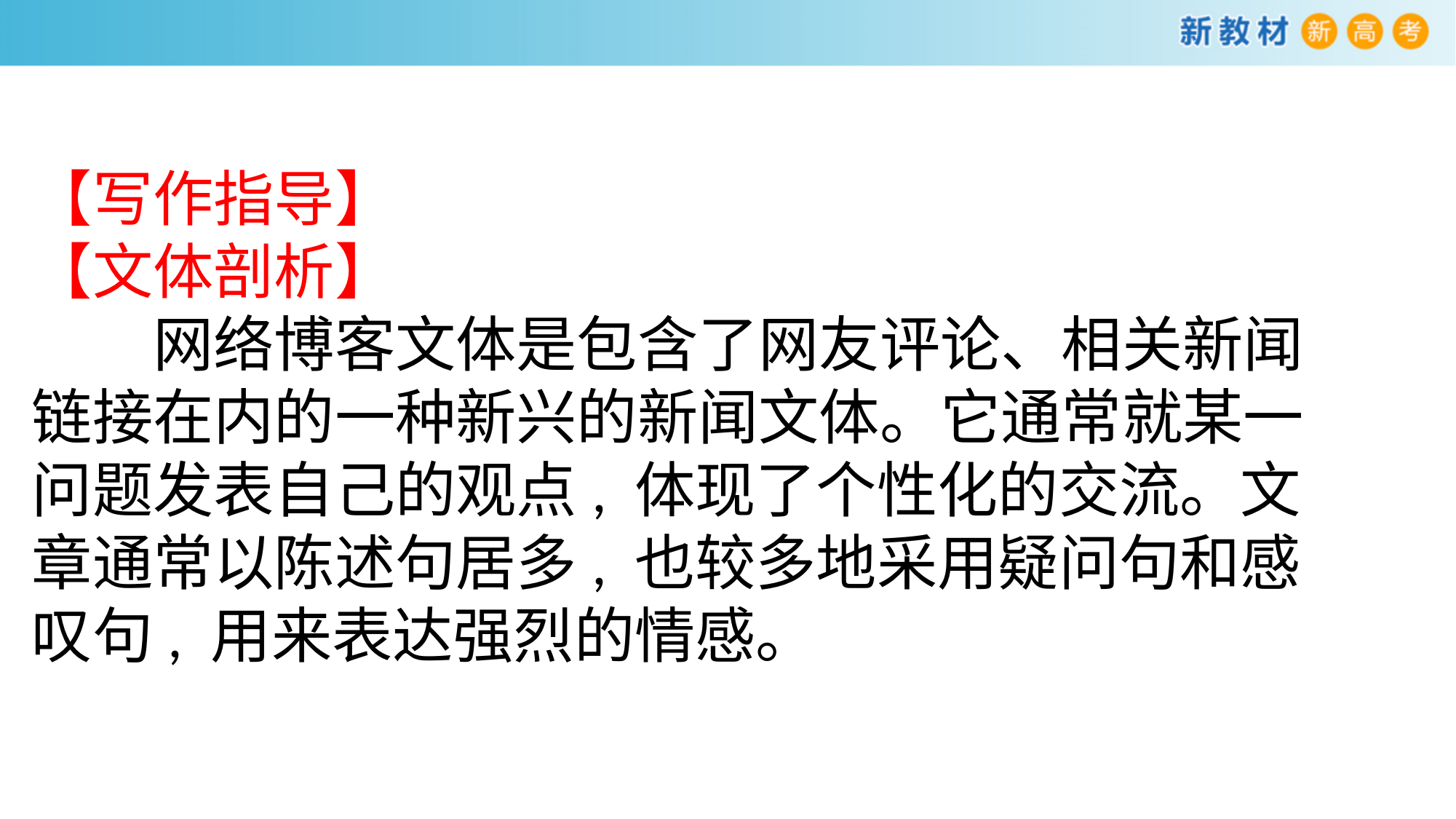

【写作指导】
【文体剖析】
　　网络博客文体是包含了网友评论、相关新闻链接在内的一种新兴的新闻文体。它通常就某一问题发表自己的观点, 体现了个性化的交流。文章通常以陈述句居多, 也较多地采用疑问句和感叹句, 用来表达强烈的情感。